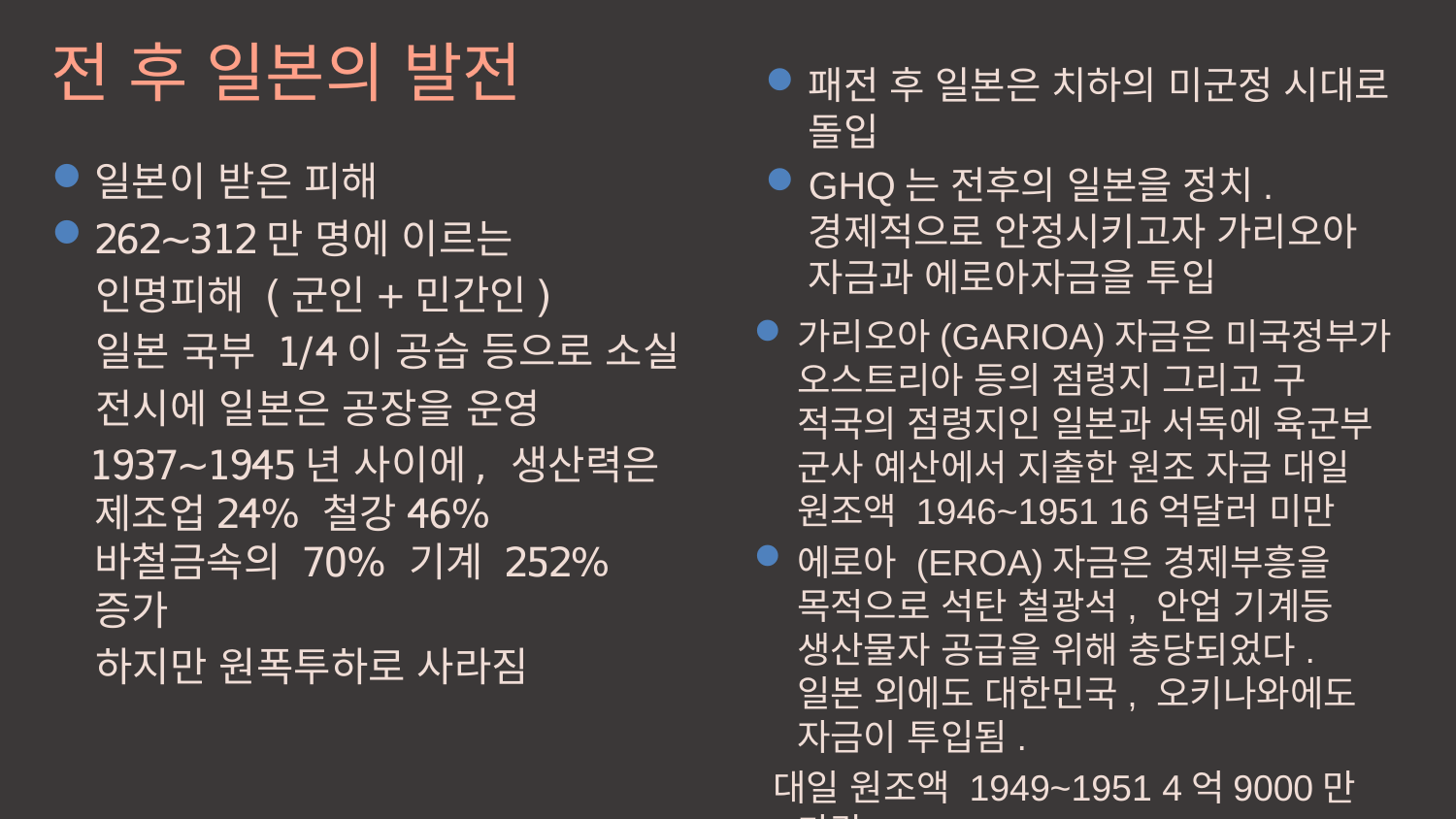

전 후 일본의 발전
패전 후 일본은 치하의 미군정 시대로 돌입
GHQ는 전후의 일본을 정치.경제적으로 안정시키고자 가리오아 자금과 에로아자금을 투입
일본이 받은 피해
262~312만 명에 이르는
   인명피해 (군인+민간인)
   일본 국부 1/4이 공습 등으로 소실
   전시에 일본은 공장을 운영
   1937~1945년 사이에, 생산력은 제조업24% 철강46% 바철금속의 70% 기계 252% 증가
   하지만 원폭투하로 사라짐
가리오아(GARIOA)자금은 미국정부가 오스트리아 등의 점령지 그리고 구 적국의 점령지인 일본과 서독에 육군부 군사 예산에서 지출한 원조 자금 대일 원조액 1946~1951 16억달러 미만
에로아 (EROA)자금은 경제부흥을 목적으로 석탄 철광석, 안업 기계등 생산물자 공급을 위해 충당되었다. 일본 외에도 대한민국, 오키나와에도 자금이 투입됨.
 대일 원조액 1949~1951 4억9000만 가량